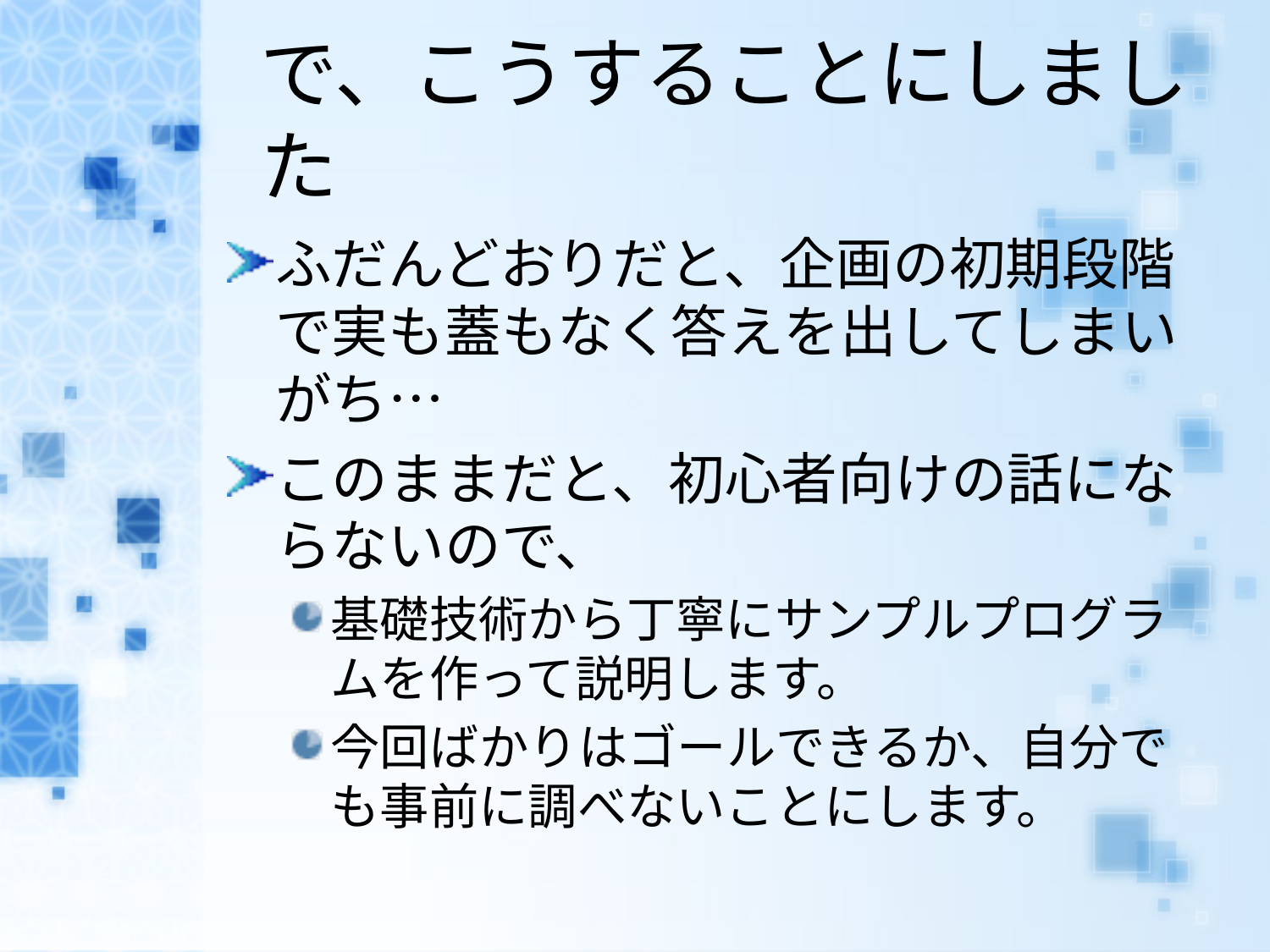

# で、こうすることにしました
ふだんどおりだと、企画の初期段階で実も蓋もなく答えを出してしまいがち…
このままだと、初心者向けの話にならないので、
基礎技術から丁寧にサンプルプログラムを作って説明します。
今回ばかりはゴールできるか、自分でも事前に調べないことにします。